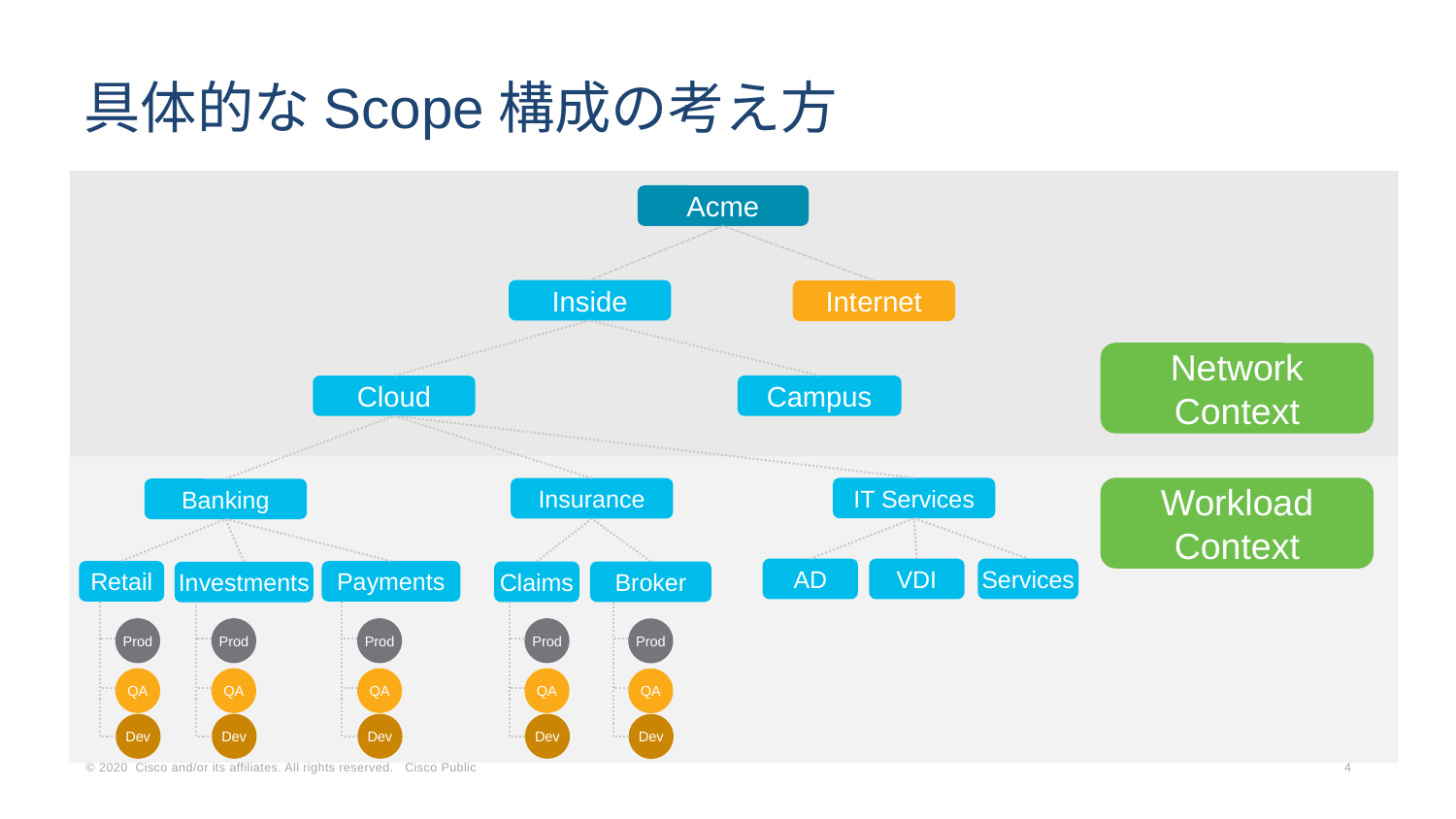

# 具体的なScope構成の考え方

Acme
Inside
Internet
Network Context
Campus
Cloud

IT Services
Workload Context
Insurance
Banking
Services
VDI
AD
Retail
Payments
Claims
Broker
Investments
Prod
Prod
Prod
Prod
Prod
QA
QA
QA
QA
QA
Dev
Dev
Dev
Dev
Dev